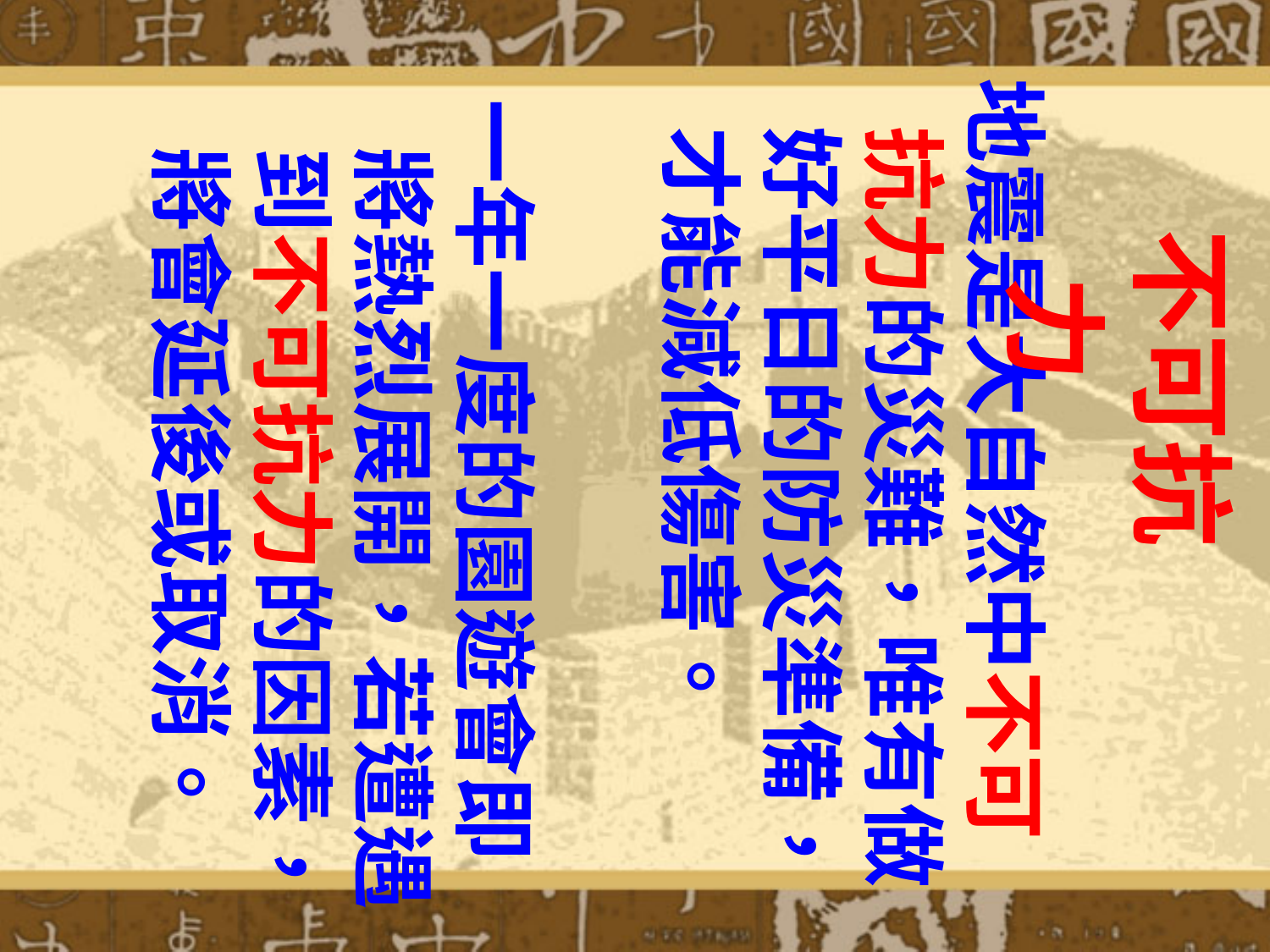

地震是大自然中不可抗力的災難，唯有做好平日的防災準備，才能減低傷害。
一年一度的園遊會即將熱烈展開，若遭遇到不可抗力的因素，將會延後或取消。
不可抗力